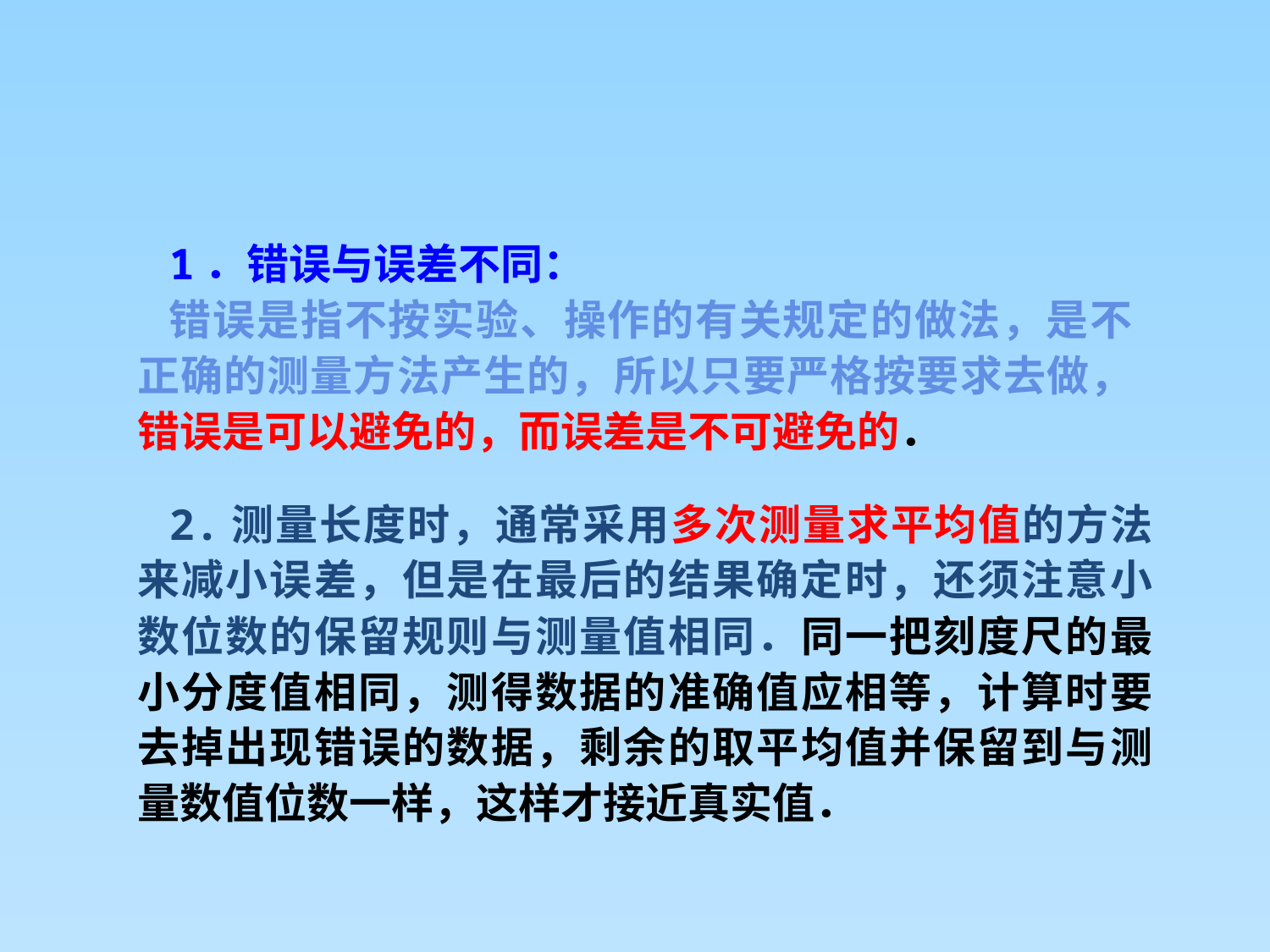

1．错误与误差不同：
错误是指不按实验、操作的有关规定的做法，是不正确的测量方法产生的，所以只要严格按要求去做，错误是可以避免的，而误差是不可避免的．
2.测量长度时，通常采用多次测量求平均值的方法来减小误差，但是在最后的结果确定时，还须注意小数位数的保留规则与测量值相同．同一把刻度尺的最小分度值相同，测得数据的准确值应相等，计算时要去掉出现错误的数据，剩余的取平均值并保留到与测量数值位数一样，这样才接近真实值．